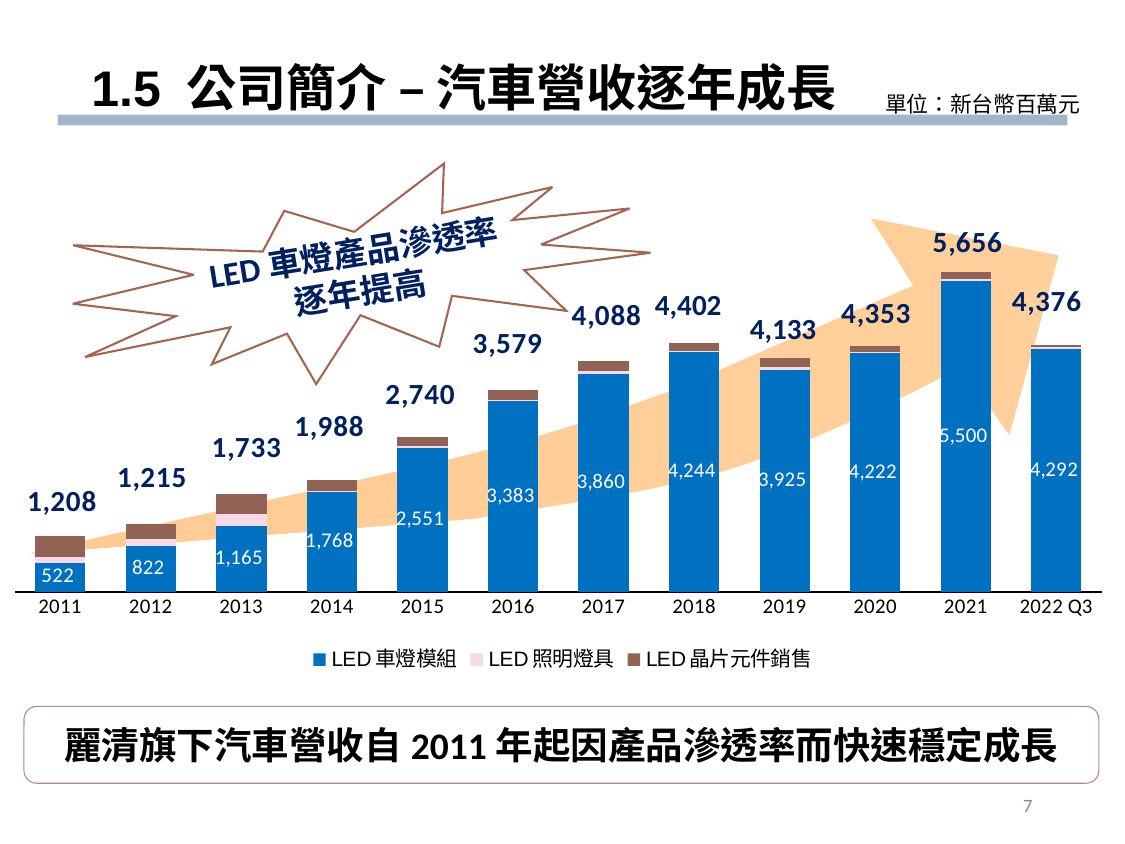

# 1.5 公司簡介 – 汽車營收逐年成長
單位：新台幣百萬元
LED車燈產品滲透率
逐年提高

### Chart

| Category | LED車燈模組 | LED照明燈具 | LED晶片元件銷售 |
|---|---|---|---|
| 2011 | 522.0 | 105.0 | 371.0 |
| 2012 | 822.0 | 123.0 | 270.0 |
| 2013 | 1165.0 | 220.0 | 348.0 |
| 2014 | 1768.0 | 28.0 | 192.0 |
| 2015 | 2551.0 | 41.0 | 148.0 |
| 2016 | 3383.0 | 16.0 | 180.0 |
| 2017 | 3860.0 | 53.0 | 174.0 |
| 2018 | 4244.0 | 28.0 | 130.0 |
| 2019 | 3925.0 | 56.0 | 152.0 |
| 2020 | 4222.0 | 33.0 | 98.0 |
| 2021 | 5499.707 | 37.685 | 119.075 |
| 2022 Q3 | 4292.0 | 38.7 | 45.0 |
4,402

4,133
麗清旗下汽車營收自2011年起因產品滲透率而快速穩定成長
7